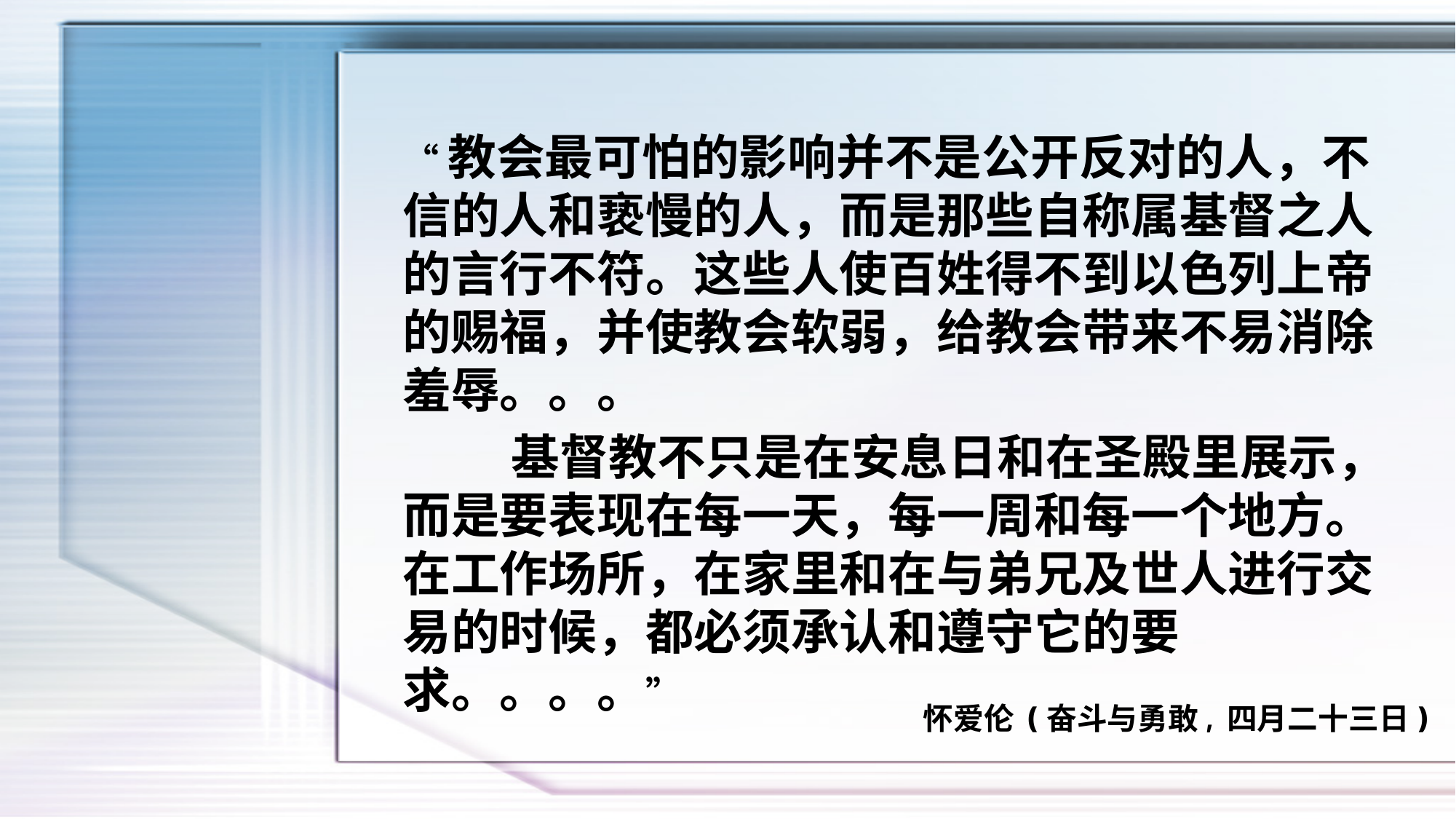

“教会最可怕的影响并不是公开反对的人，不信的人和亵慢的人，而是那些自称属基督之人的言行不符。这些人使百姓得不到以色列上帝的赐福，并使教会软弱，给教会带来不易消除羞辱。。。
  基督教不只是在安息日和在圣殿里展示，而是要表现在每一天，每一周和每一个地方。在工作场所，在家里和在与弟兄及世人进行交易的时候，都必须承认和遵守它的要求。。。。”
怀爱伦 (奋斗与勇敢, 四月二十三日)